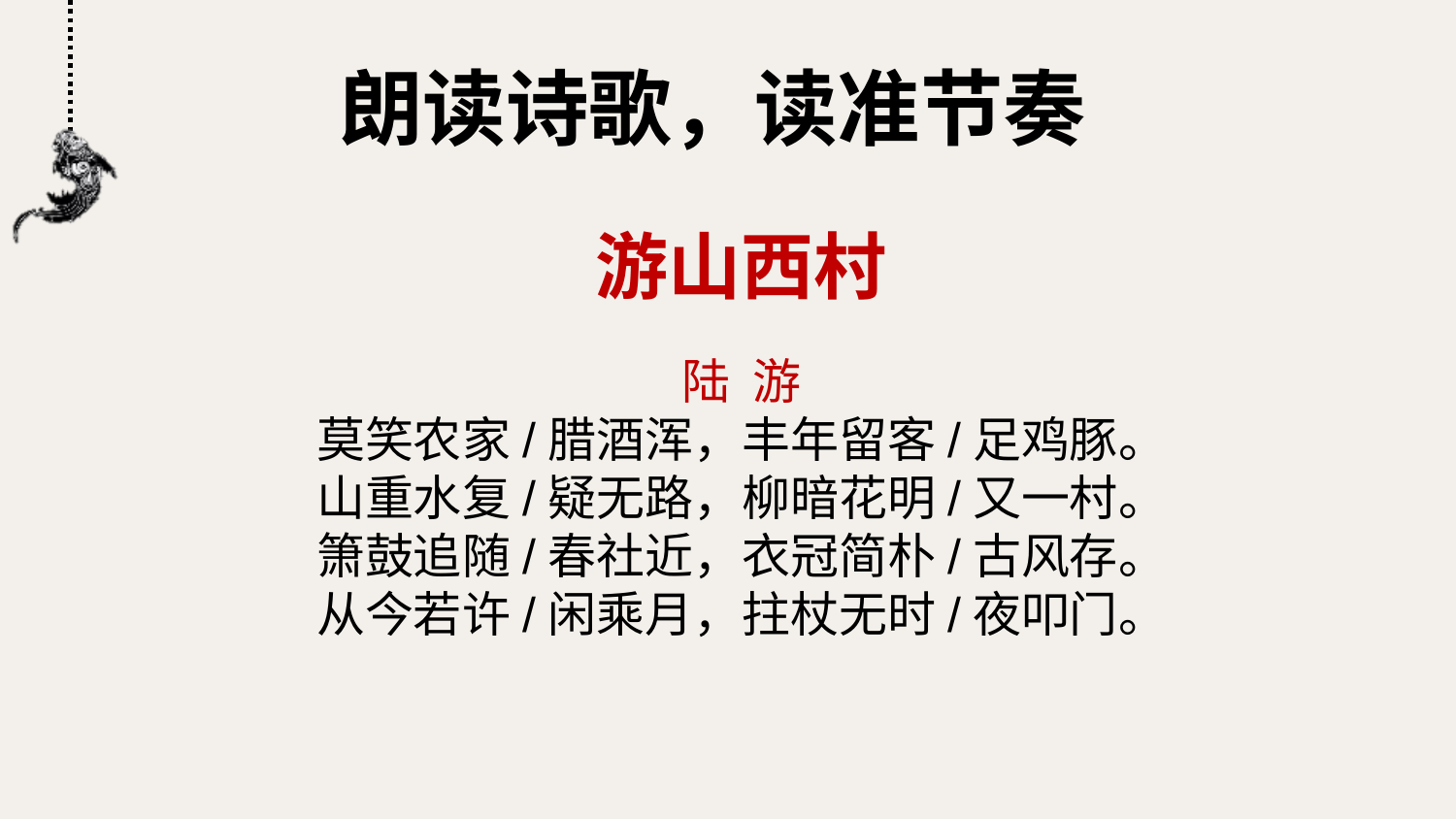

朗读诗歌，读准节奏
游山西村
陆  游
莫笑农家/腊酒浑，丰年留客/足鸡豚。
山重水复/疑无路，柳暗花明/又一村。
箫鼓追随/春社近，衣冠简朴/古风存。
从今若许/闲乘月，拄杖无时/夜叩门。